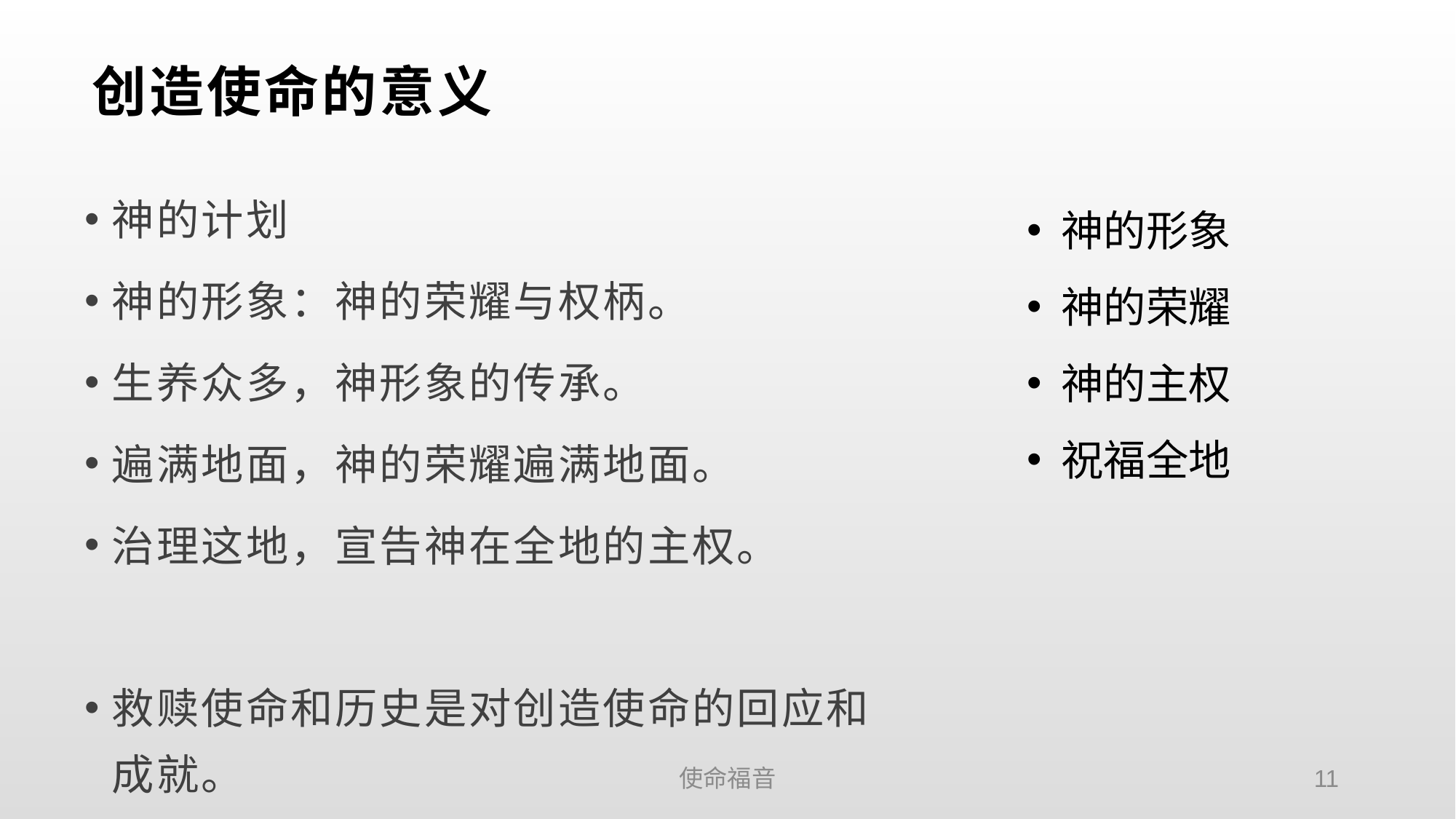

# 创造使命的意义
神的形象
神的荣耀
神的主权
祝福全地
神的计划
神的形象：神的荣耀与权柄。
生养众多，神形象的传承。
遍满地面，神的荣耀遍满地面。
治理这地，宣告神在全地的主权。

救赎使命和历史是对创造使命的回应和成就。
使命福音
11